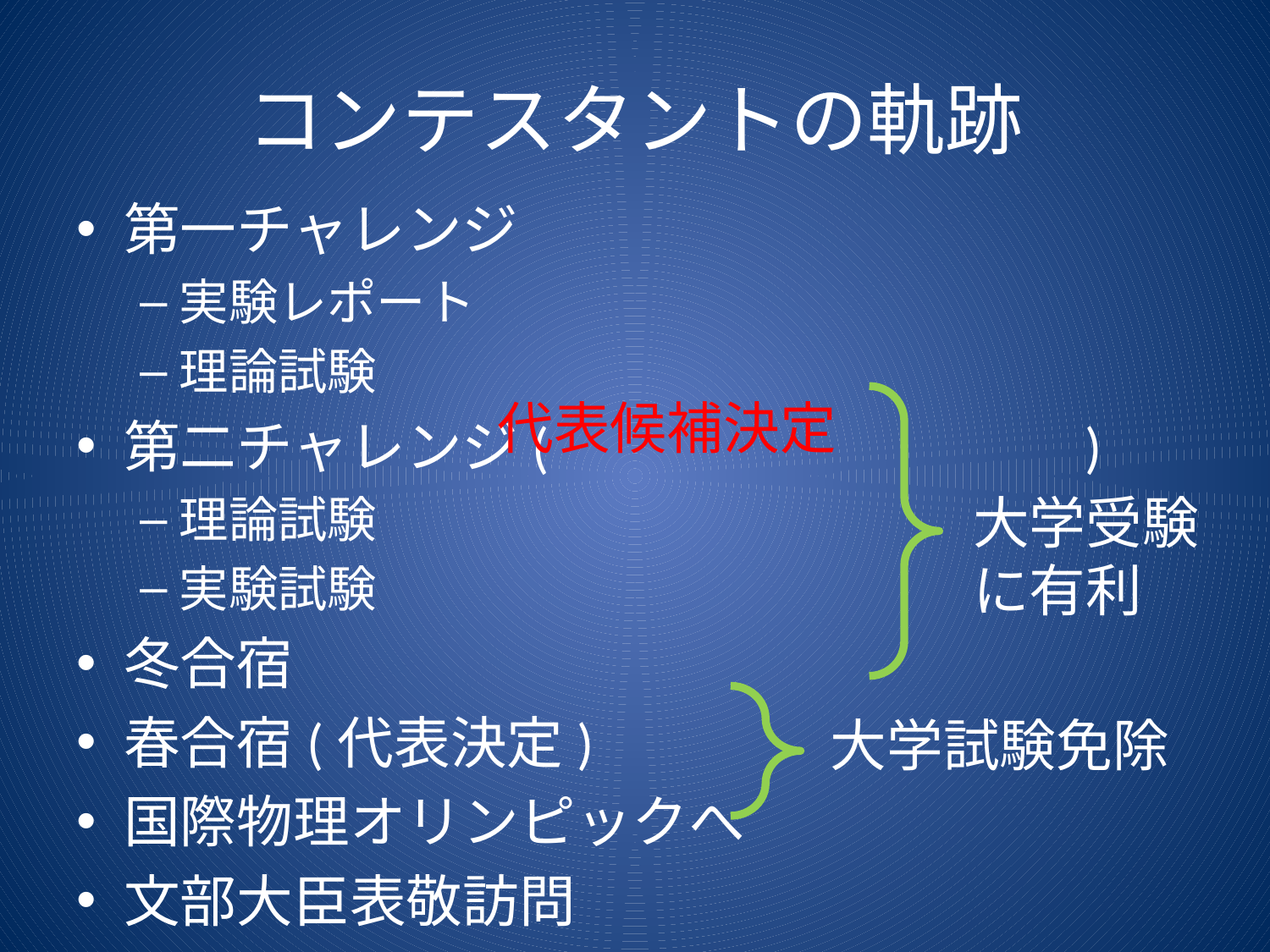

# コンテスタントの軌跡

第一チャレンジ
実験レポート
理論試験
第二チャレンジ(　　　　　　　　　)
理論試験
実験試験
冬合宿
春合宿(代表決定)
国際物理オリンピックへ
文部大臣表敬訪問
代表候補決定

大学受験
に有利

大学試験免除